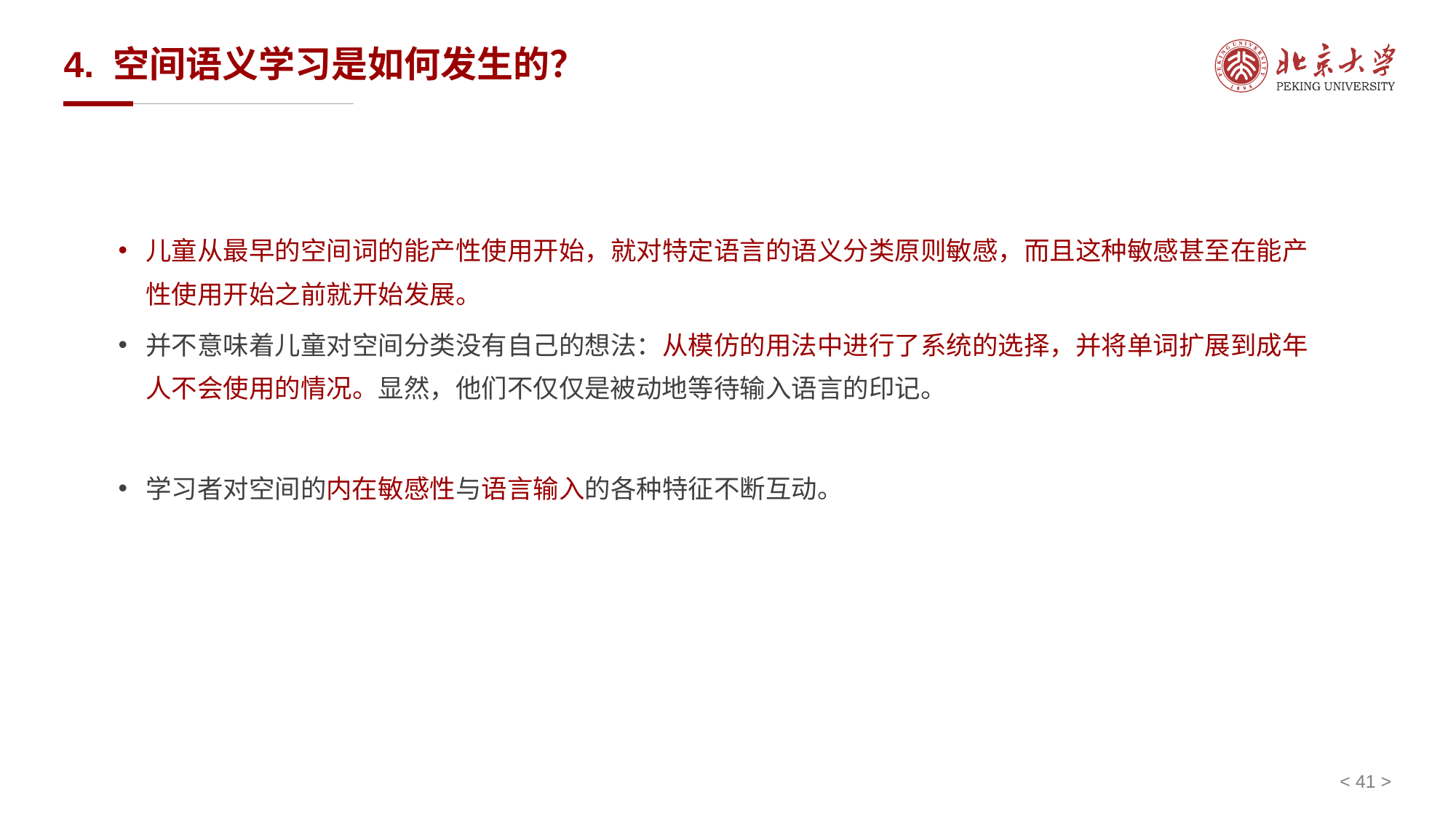

# 4. 空间语义学习是如何发生的？
儿童从最早的空间词的能产性使用开始，就对特定语言的语义分类原则敏感，而且这种敏感甚至在能产性使用开始之前就开始发展。
并不意味着儿童对空间分类没有自己的想法：从模仿的用法中进行了系统的选择，并将单词扩展到成年人不会使用的情况。显然，他们不仅仅是被动地等待输入语言的印记。

学习者对空间的内在敏感性与语言输入的各种特征不断互动。
< 41 >